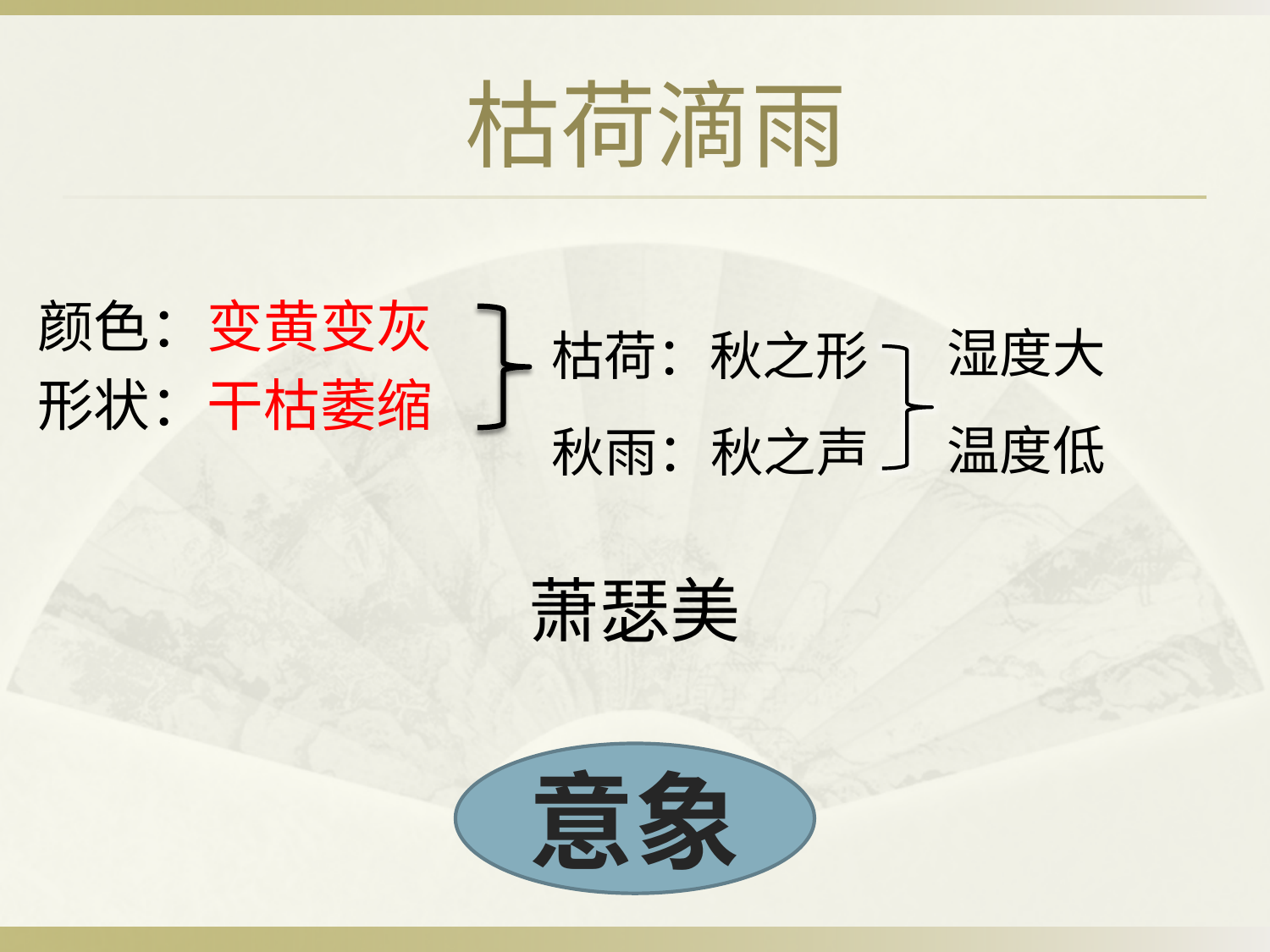

#
枯荷滴雨
颜色：变黄变灰
形状：干枯萎缩

湿度大

温度低
枯荷：秋之形

秋雨：秋之声
萧瑟美
意象